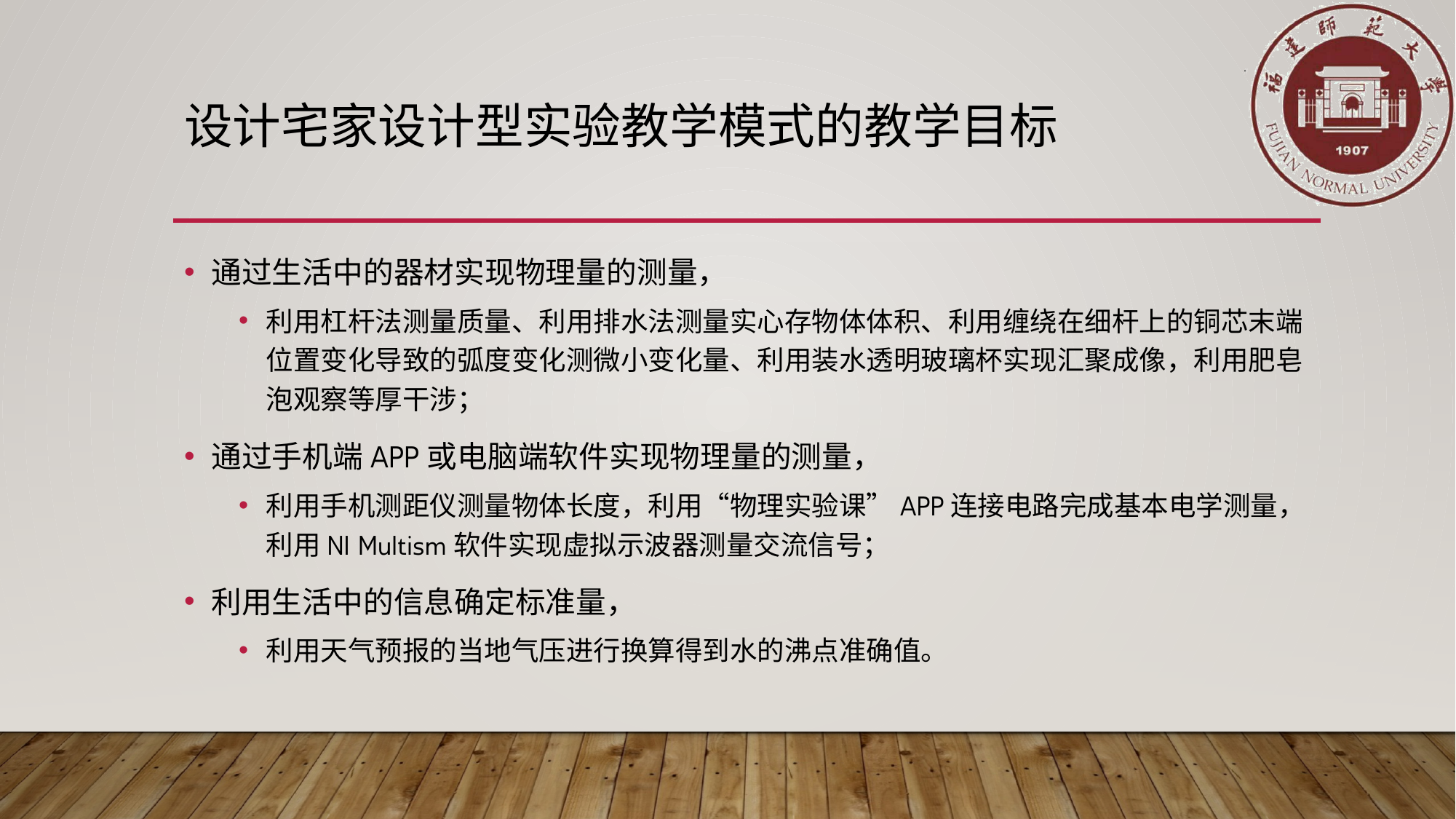

# 设计宅家设计型实验教学模式的教学目标
通过生活中的器材实现物理量的测量，
利用杠杆法测量质量、利用排水法测量实心存物体体积、利用缠绕在细杆上的铜芯末端位置变化导致的弧度变化测微小变化量、利用装水透明玻璃杯实现汇聚成像，利用肥皂泡观察等厚干涉；
通过手机端APP或电脑端软件实现物理量的测量，
利用手机测距仪测量物体长度，利用“物理实验课”APP连接电路完成基本电学测量，利用NI Multism软件实现虚拟示波器测量交流信号；
利用生活中的信息确定标准量，
利用天气预报的当地气压进行换算得到水的沸点准确值。